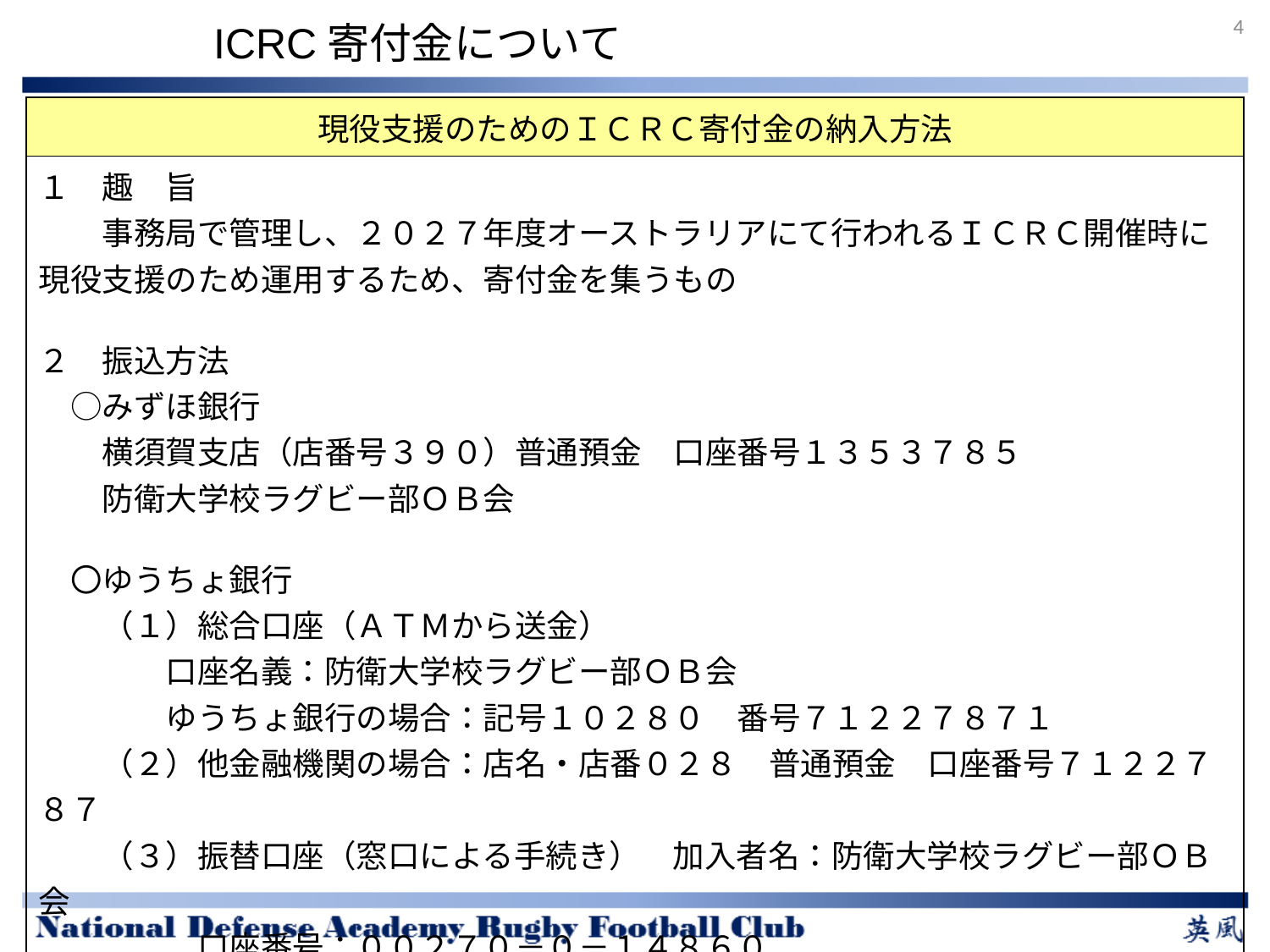

4
ICRC寄付金について
| 現役支援のためのＩＣＲＣ寄付金の納入方法 |
| --- |
| １　趣　旨 　　事務局で管理し、２０２７年度オーストラリアにて行われるＩＣＲＣ開催時に現役支援のため運用するため、寄付金を集うもの ２　振込方法 　○みずほ銀行 　　横須賀支店（店番号３９０）普通預金　口座番号１３５３７８５　 　　防衛大学校ラグビー部ＯＢ会 　〇ゆうちょ銀行 　　（１）総合口座（ＡＴＭから送金） 　　　　口座名義：防衛大学校ラグビー部ＯＢ会 　　　　ゆうちょ銀行の場合：記号１０２８０　番号７１２２７８７１ 　　（２）他金融機関の場合：店名・店番０２８　普通預金　口座番号７１２２７８７ 　　（３）振替口座（窓口による手続き）　加入者名：防衛大学校ラグビー部ＯＢ会 　　　　　口座番号：００２７０－０－１４８６０ 　入金の際は、件名をＩＣＲＣ 期別・お名前を記入ください。 |